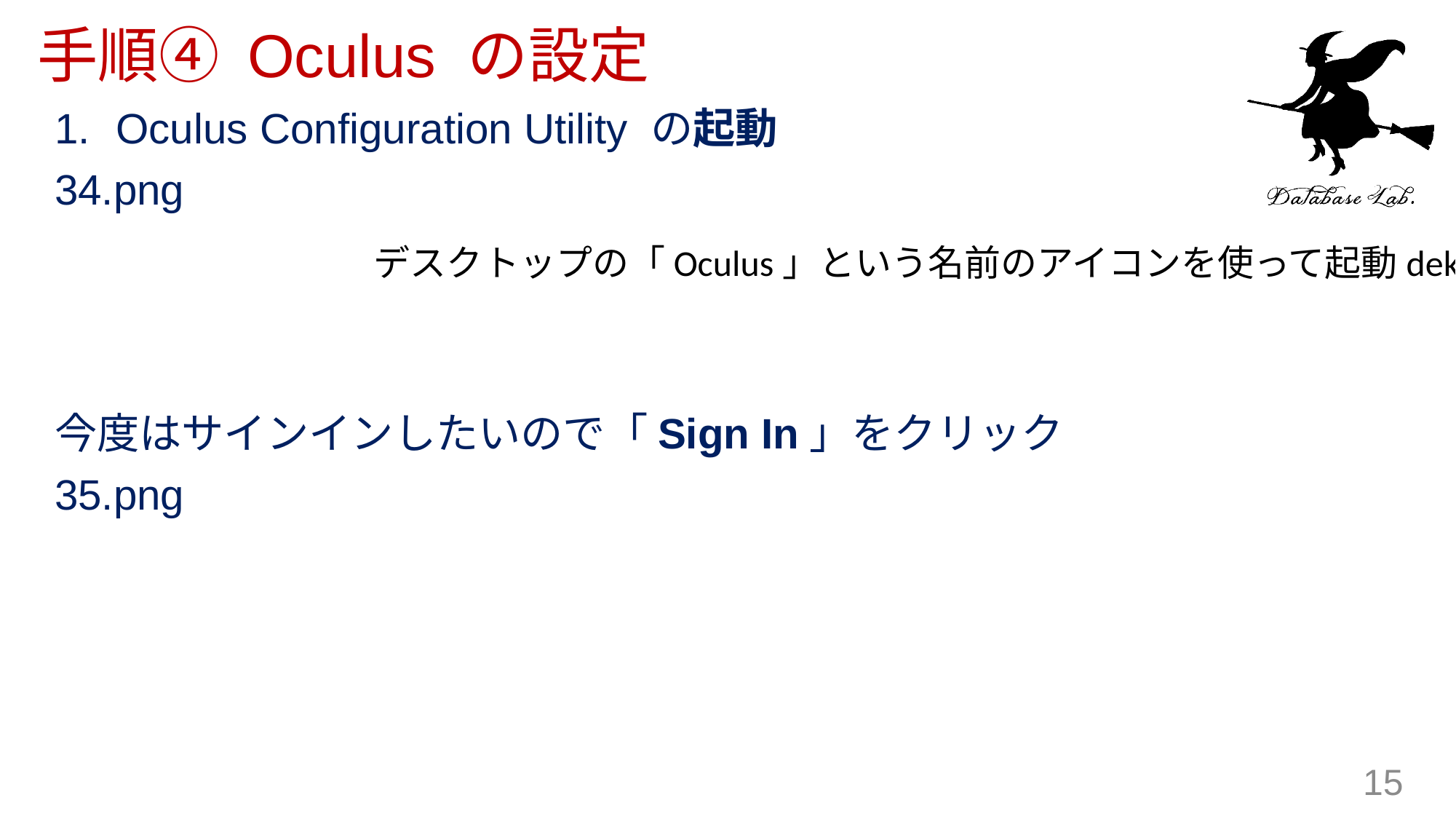

# 手順④ Oculus の設定
Oculus Configuration Utility の起動
34.png

今度はサインインしたいので「Sign In」をクリック
35.png

デスクトップの「Oculus」という名前のアイコンを使って起動dekiru

15